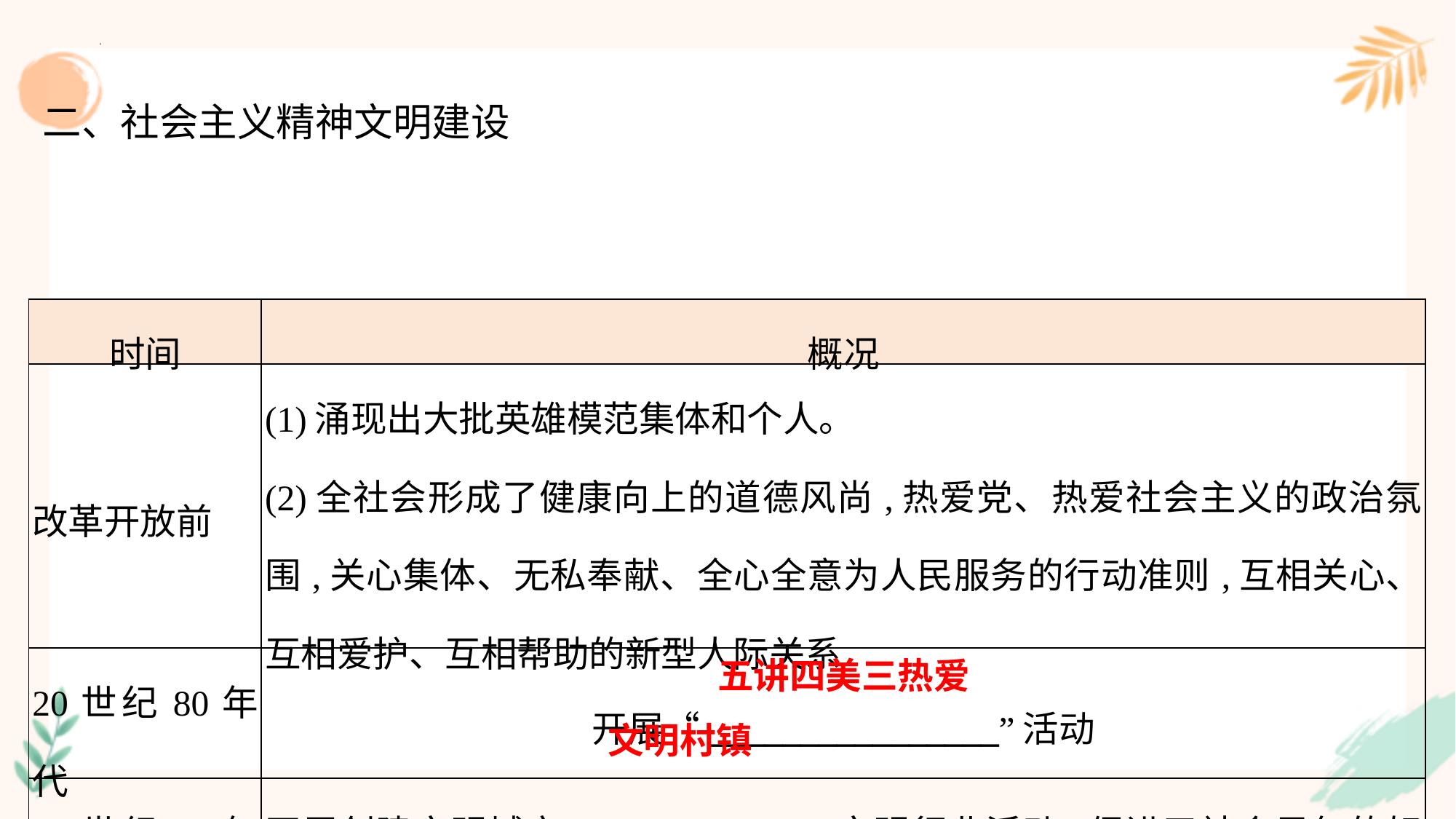

二、社会主义精神文明建设

| 时间 | 概况 |
| --- | --- |
| 改革开放前 | (1)涌现出大批英雄模范集体和个人。 (2)全社会形成了健康向上的道德风尚,热爱党、热爱社会主义的政治氛围,关心集体、无私奉献、全心全意为人民服务的行动准则,互相关心、互相爱护、互相帮助的新型人际关系 |
| 20世纪80年代 | 开展“\_\_\_\_\_\_\_\_\_\_\_\_\_\_\_\_”活动 |
| 20世纪90年代 | 开展创建文明城市、\_\_\_\_\_\_\_\_\_\_、文明行业活动,促进了社会风气的好转 |
五讲四美三热爱
文明村镇